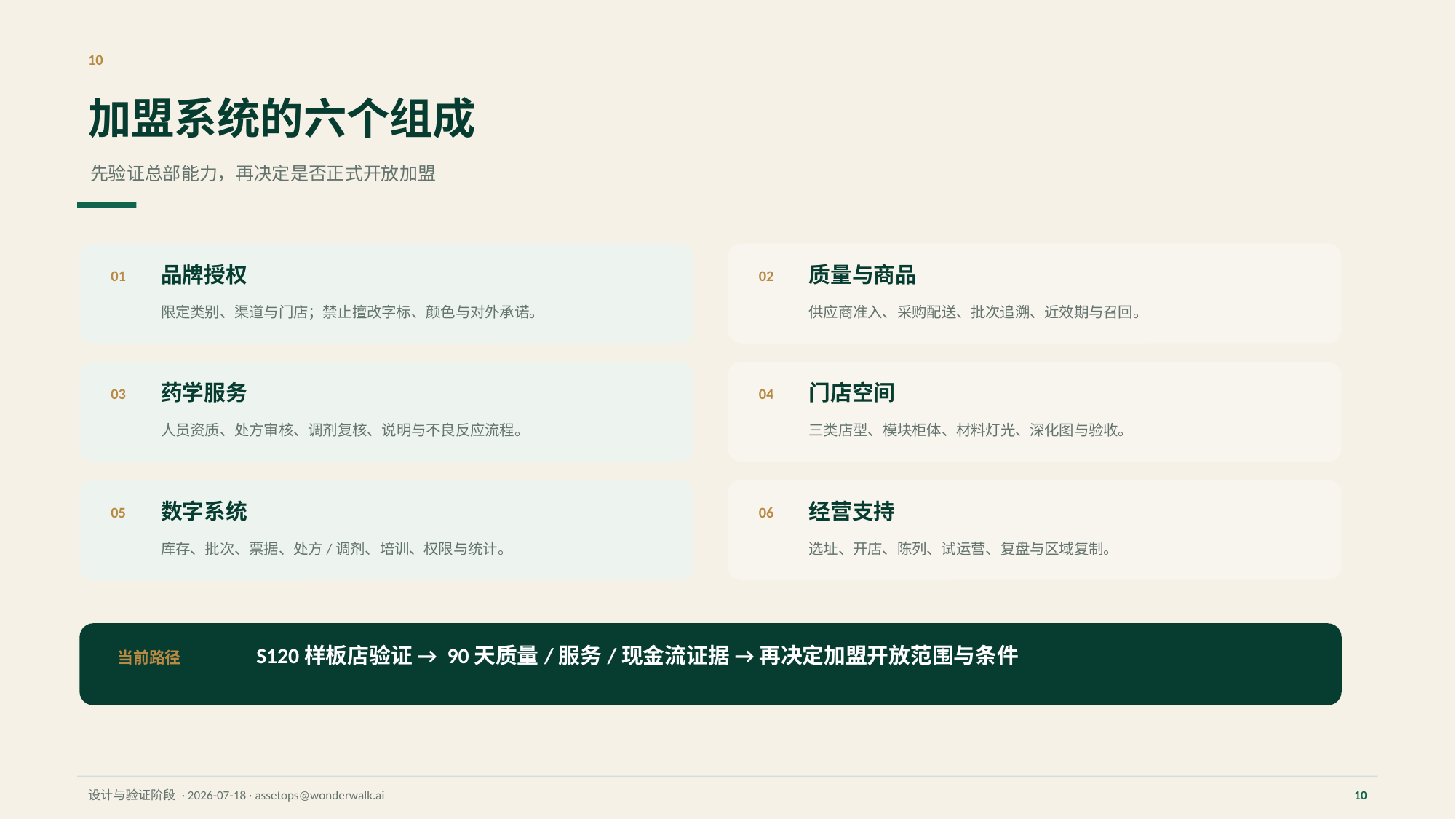

10
加盟系统的六个组成
先验证总部能力，再决定是否正式开放加盟

品牌授权
质量与商品
01
02
限定类别、渠道与门店；禁止擅改字标、颜色与对外承诺。
供应商准入、采购配送、批次追溯、近效期与召回。

药学服务
门店空间
03
04
人员资质、处方审核、调剂复核、说明与不良反应流程。
三类店型、模块柜体、材料灯光、深化图与验收。

数字系统
经营支持
05
06
库存、批次、票据、处方/调剂、培训、权限与统计。
选址、开店、陈列、试运营、复盘与区域复制。

S120样板店验证 → 90天质量/服务/现金流证据 → 再决定加盟开放范围与条件
当前路径

设计与验证阶段 · 2026-07-18 · assetops@wonderwalk.ai
10